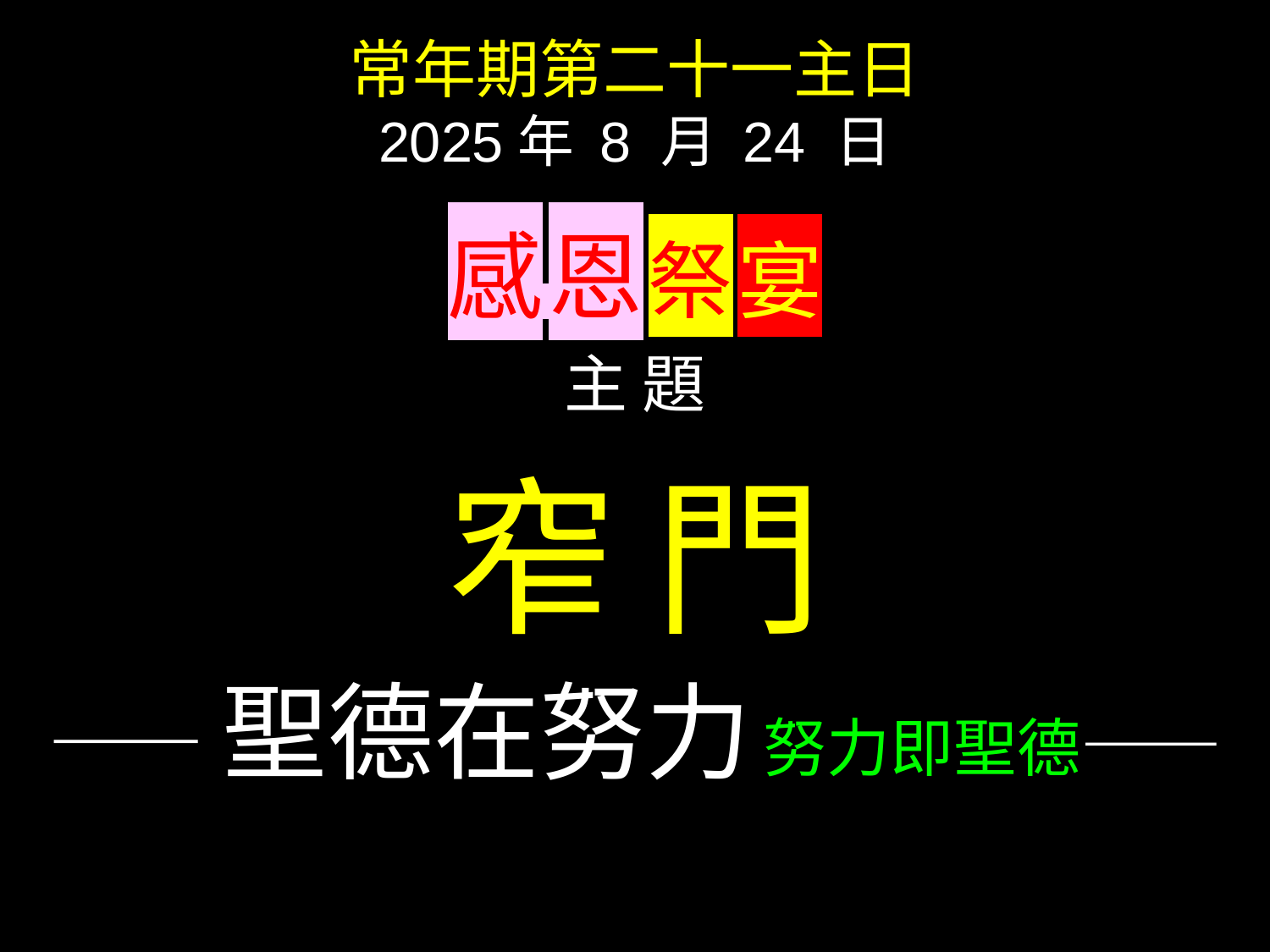

常年期第二十一主日
2025年 8 月 24 日

感 恩 祭 宴

主 題
窄 門
——聖德在努力 努力即聖德——